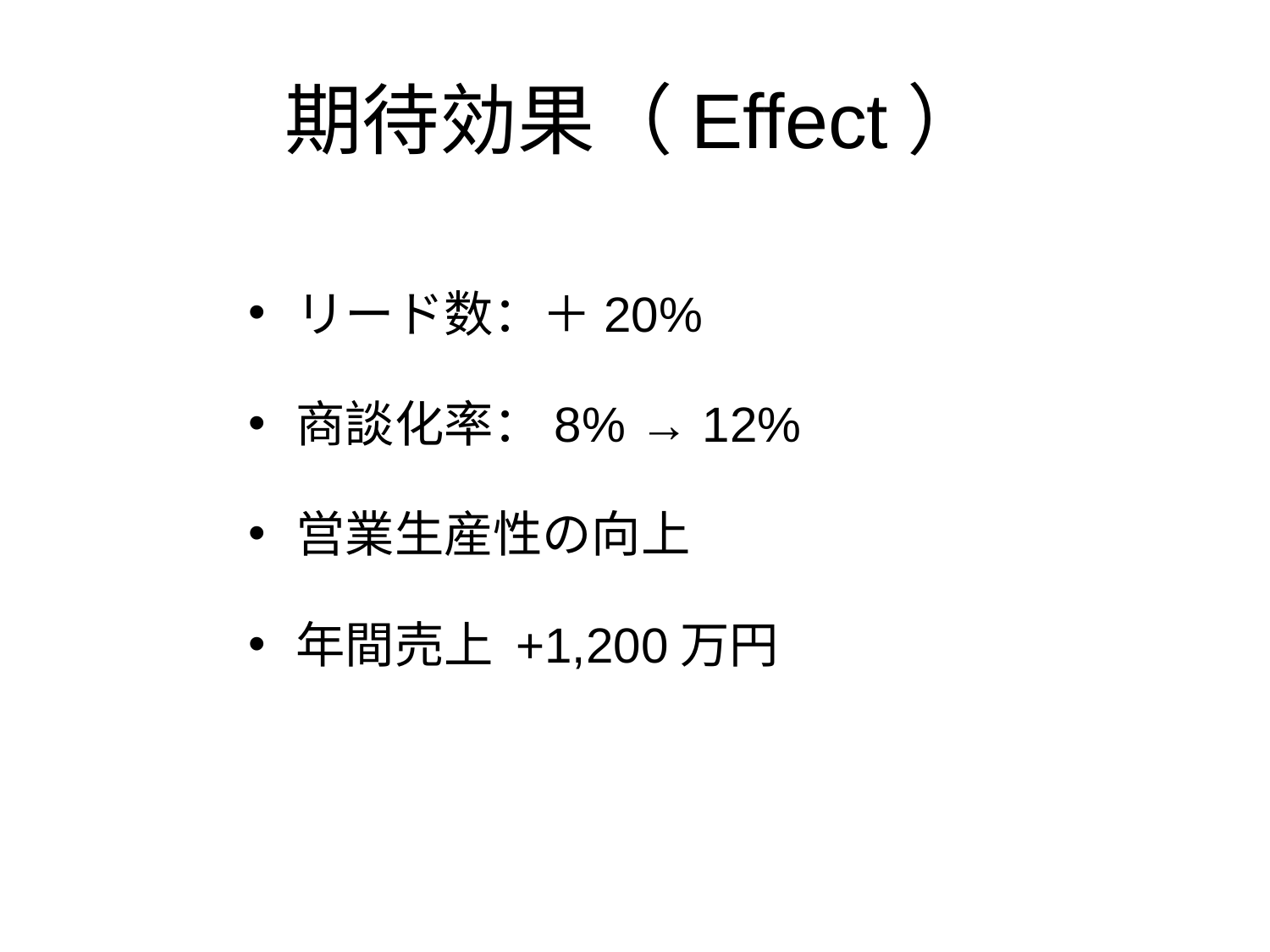

# 期待効果（Effect）
リード数：＋20%
商談化率：8% → 12%
営業生産性の向上
年間売上 +1,200万円